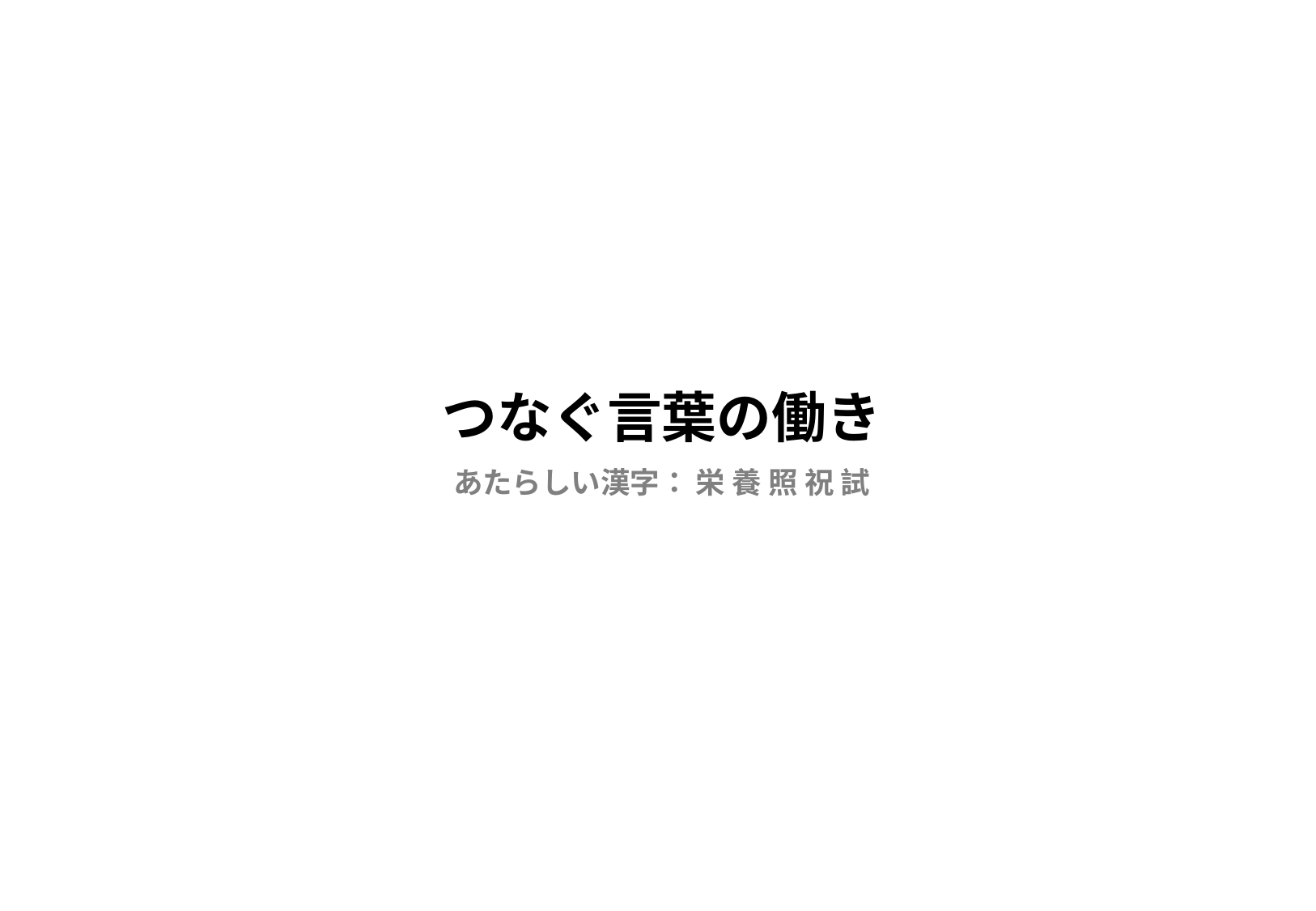

# つなぐ言葉の働き
あたらしい漢字： 栄 養 照 祝 試